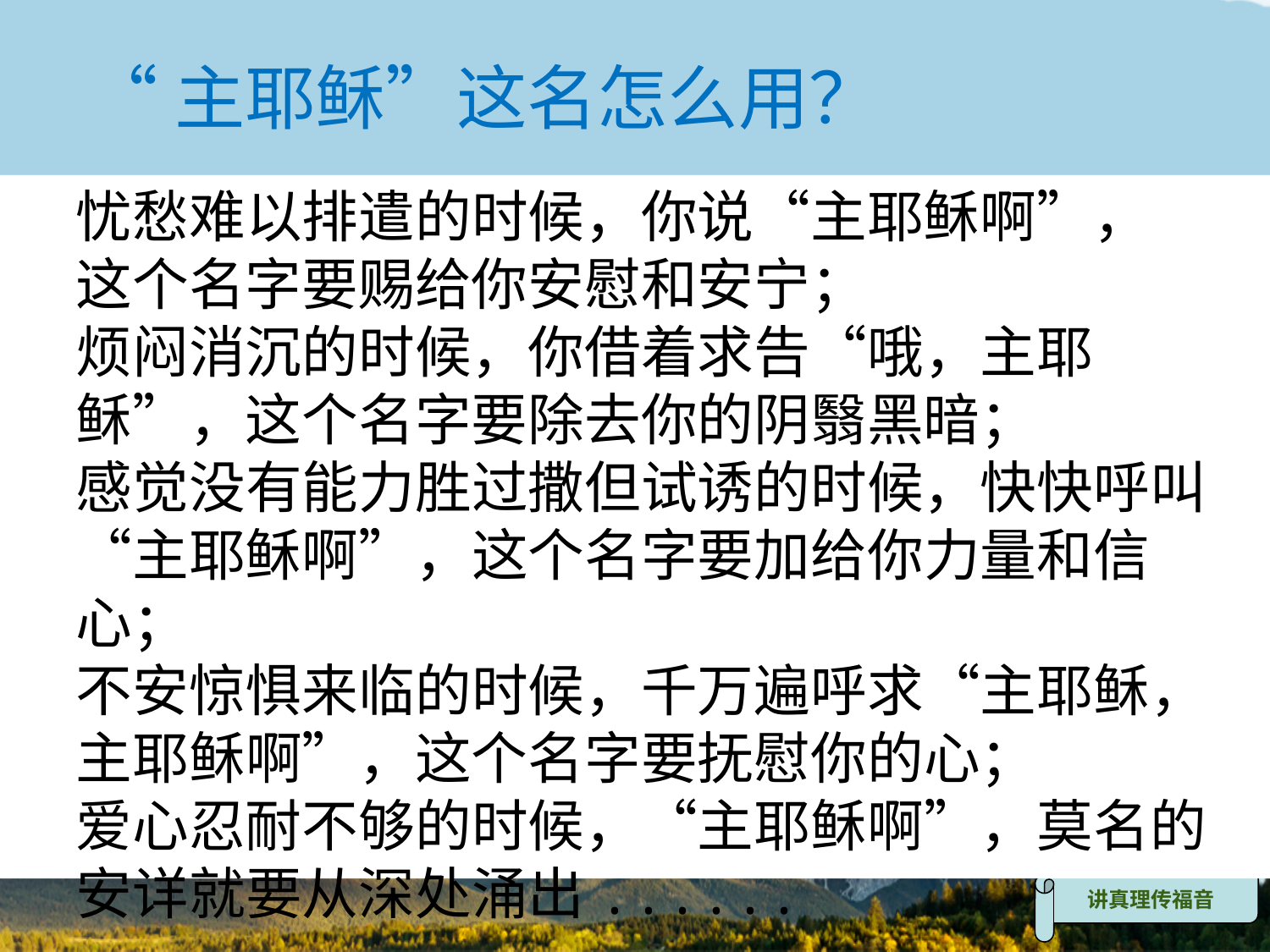

“主耶稣”这名怎么用？
忧愁难以排遣的时候，你说“主耶稣啊”，
这个名字要赐给你安慰和安宁；
烦闷消沉的时候，你借着求告“哦，主耶稣”，这个名字要除去你的阴翳黑暗；
感觉没有能力胜过撒但试诱的时候，快快呼叫“主耶稣啊”，这个名字要加给你力量和信心；
不安惊惧来临的时候，千万遍呼求“主耶稣，主耶稣啊”，这个名字要抚慰你的心；
爱心忍耐不够的时候，“主耶稣啊”，莫名的安详就要从深处涌出......
讲真理传福音